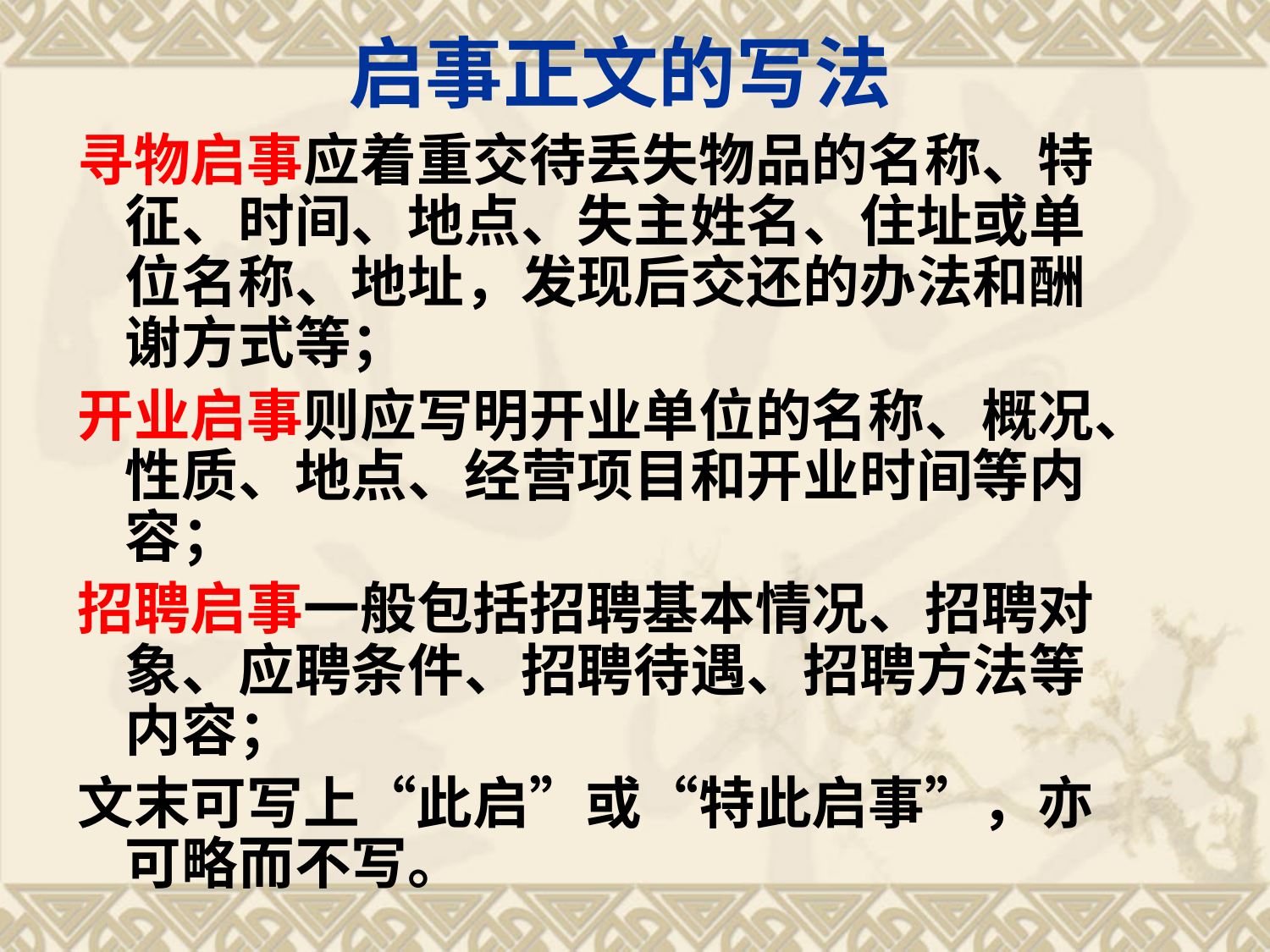

# 启事正文的写法

寻物启事应着重交待丢失物品的名称、特征、时间、地点、失主姓名、住址或单位名称、地址，发现后交还的办法和酬谢方式等；
开业启事则应写明开业单位的名称、概况、性质、地点、经营项目和开业时间等内容；
招聘启事一般包括招聘基本情况、招聘对象、应聘条件、招聘待遇、招聘方法等内容；
文末可写上“此启”或“特此启事”，亦可略而不写。